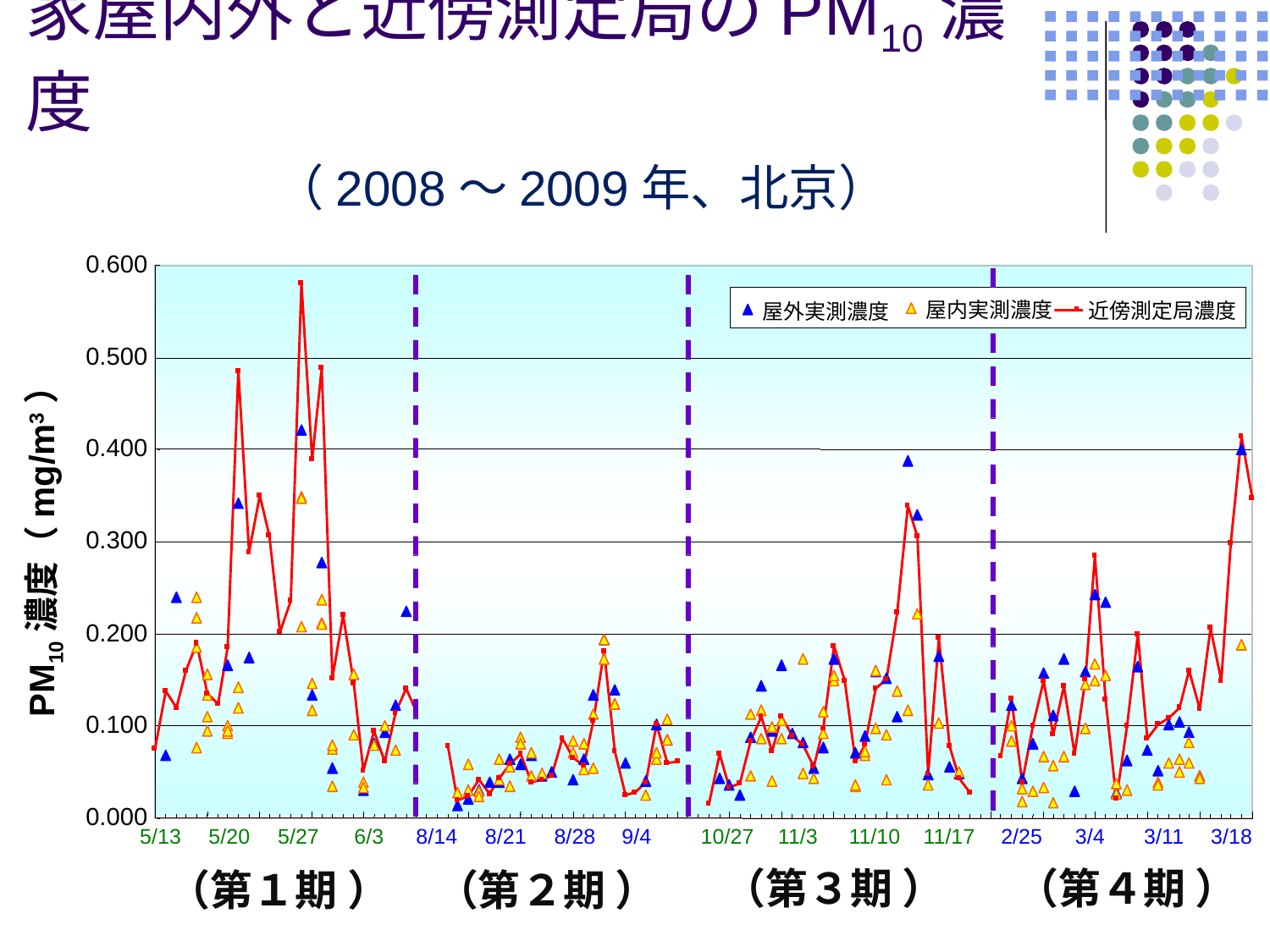

# 家屋内外と近傍測定局のPM10濃度
（2008～2009年、北京）

0.600

屋内実測濃度
近傍測定局濃度
屋外実測濃度

0.500

0.400

0.300

0.200

0.100

0.000

PM10濃度（mg/m3）
5/13
5/20
5/27
6/3
8/14
8/21
8/28
9/4
10/27
11/3
11/10
11/17
2/25
3/4
3/11
3/18
（第３期 ）
（第４期 ）
（第１期 ）
（第２期 ）